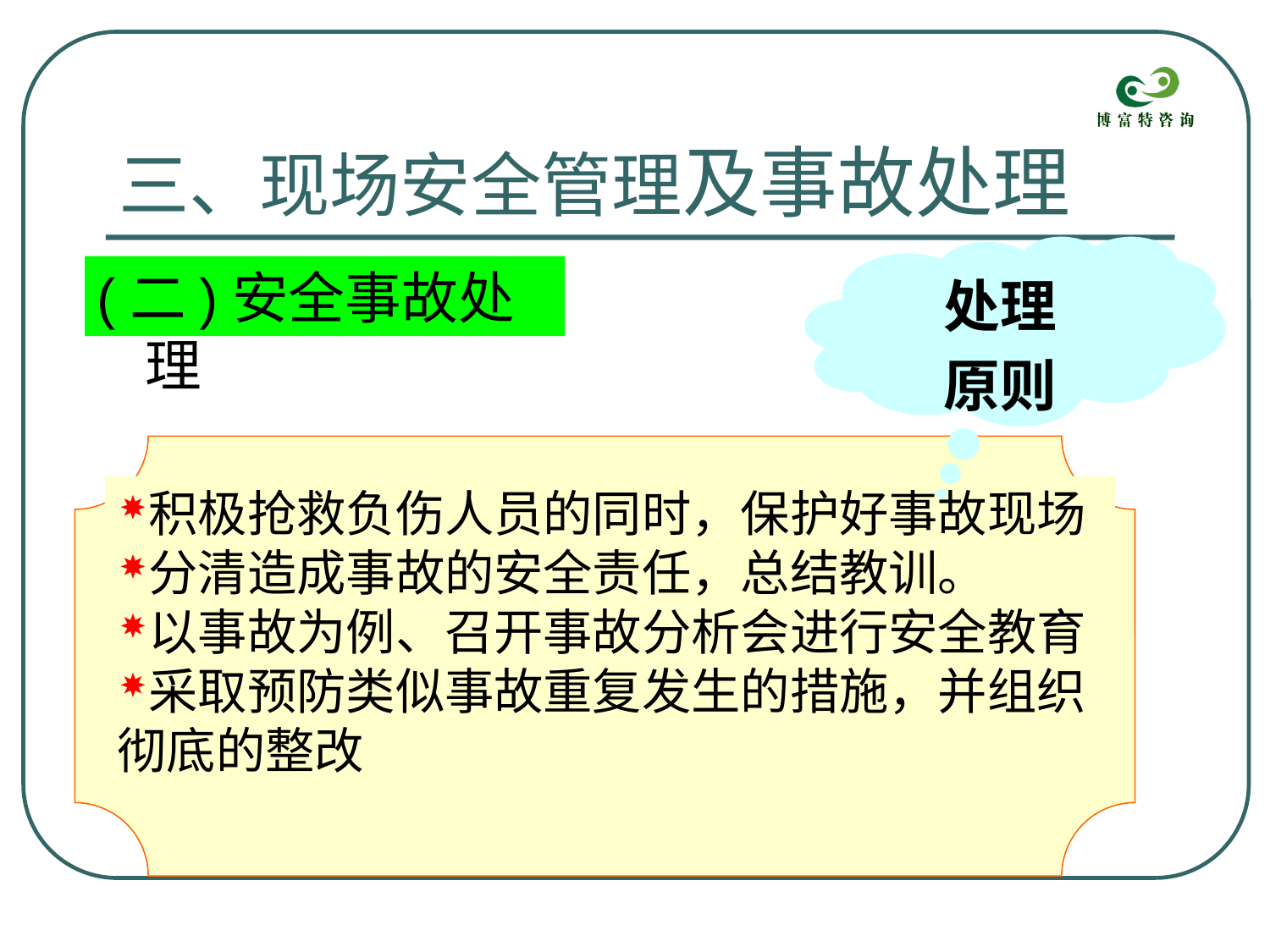

# 三、现场安全管理及事故处理
处理
原则
(二)安全事故处理

积极抢救负伤人员的同时，保护好事故现场
分清造成事故的安全责任，总结教训。
以事故为例、召开事故分析会进行安全教育
采取预防类似事故重复发生的措施，并组织彻底的整改
19